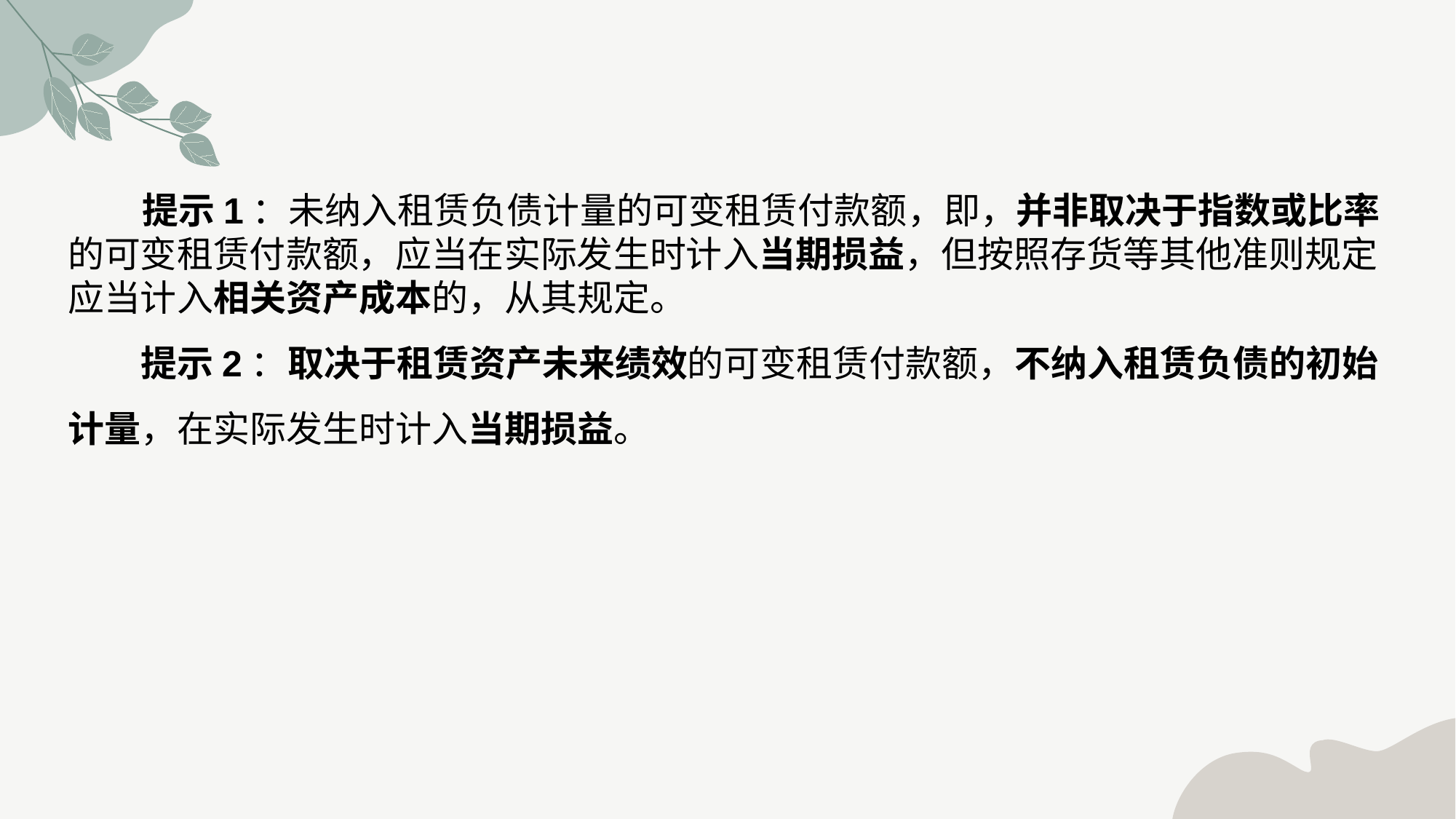

提示1：未纳入租赁负债计量的可变租赁付款额，即，并非取决于指数或比率的可变租赁付款额，应当在实际发生时计入当期损益，但按照存货等其他准则规定应当计入相关资产成本的，从其规定。　　提示2：取决于租赁资产未来绩效的可变租赁付款额，不纳入租赁负债的初始计量，在实际发生时计入当期损益。